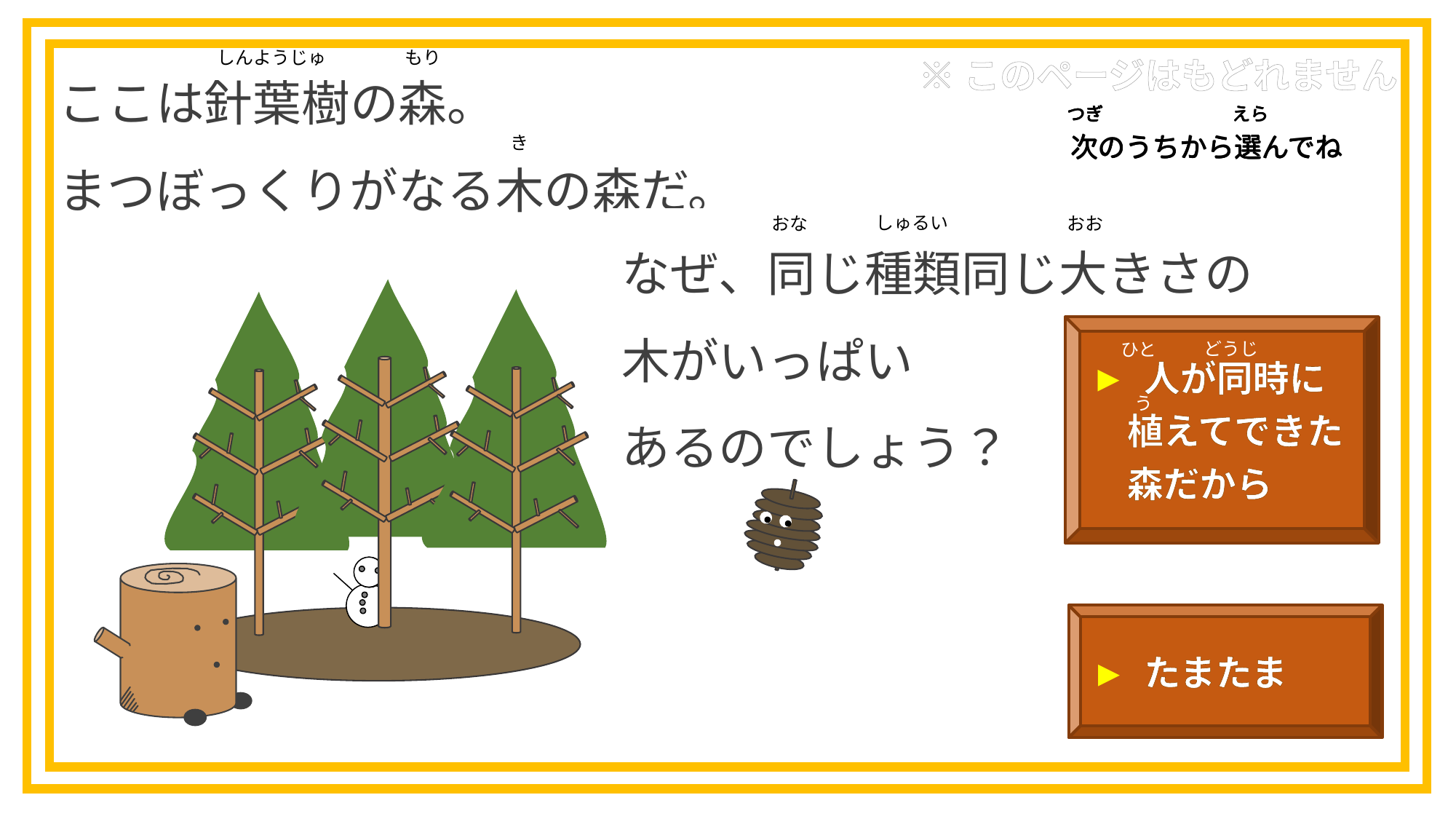

ここは針葉樹の森。
まつぼっくりがなる木の森だ。
しんようじゅ
もり

※このページはもどれません
つぎ
えら
次のうちから選んでね
つぎ
えら
次のうちから選んでね
つぎ
えら
次のうちから選んでね
つぎ
えら
次のうちから選んでね
き
しゅるい
おお
おな
なぜ、同じ種類同じ大きさの
木がいっぱい
あるのでしょう？

► 人が同時に
　植えてできた
　森だから
どうじ
ひと
y1
う

► たまたま